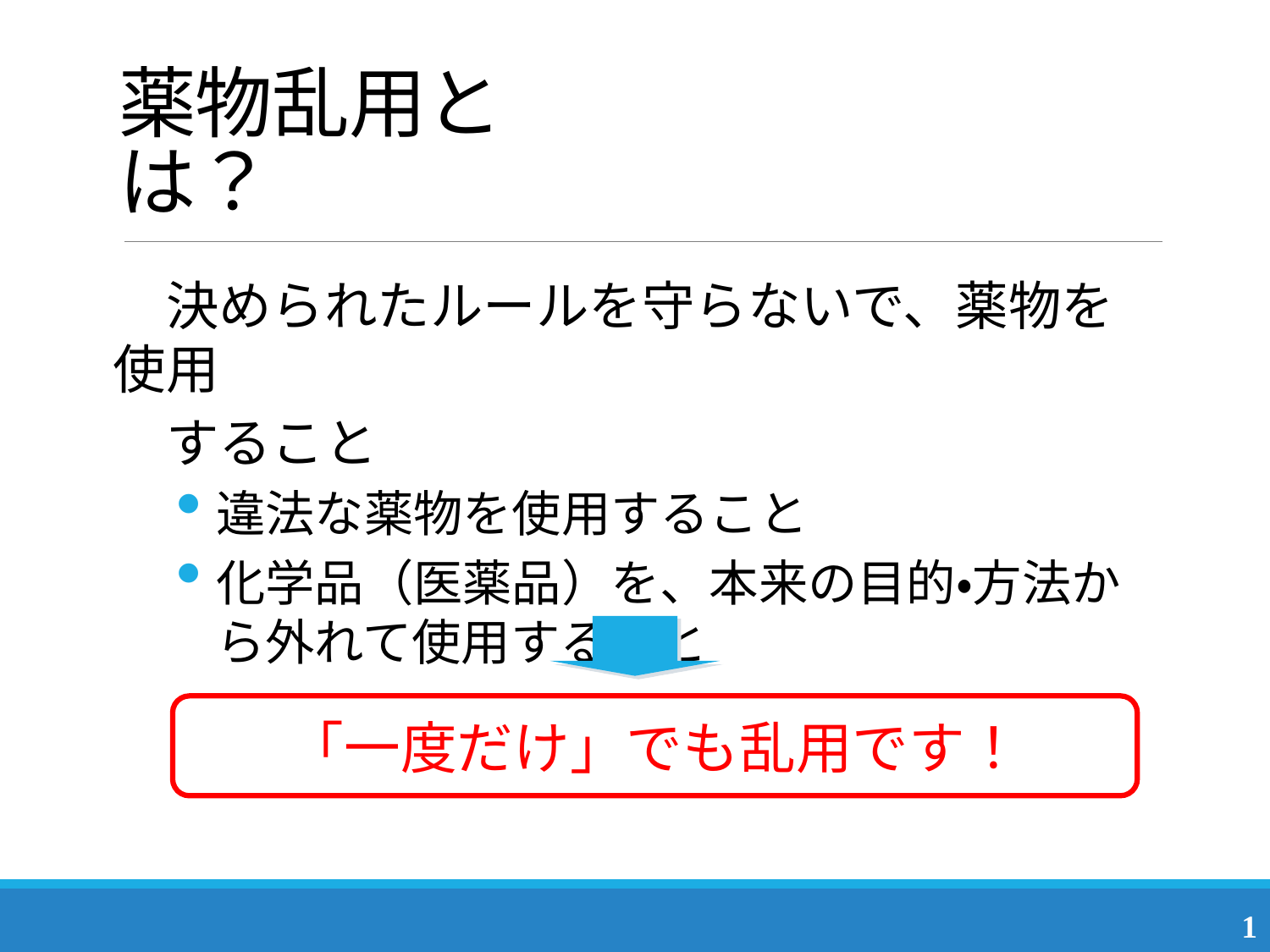

# 薬物乱用とは？
　決められたルールを守らないで、薬物を使用
　すること
違法な薬物を使用すること
化学品（医薬品）を、本来の目的・方法から外れて使用すること

「一度だけ」でも乱用です！
1